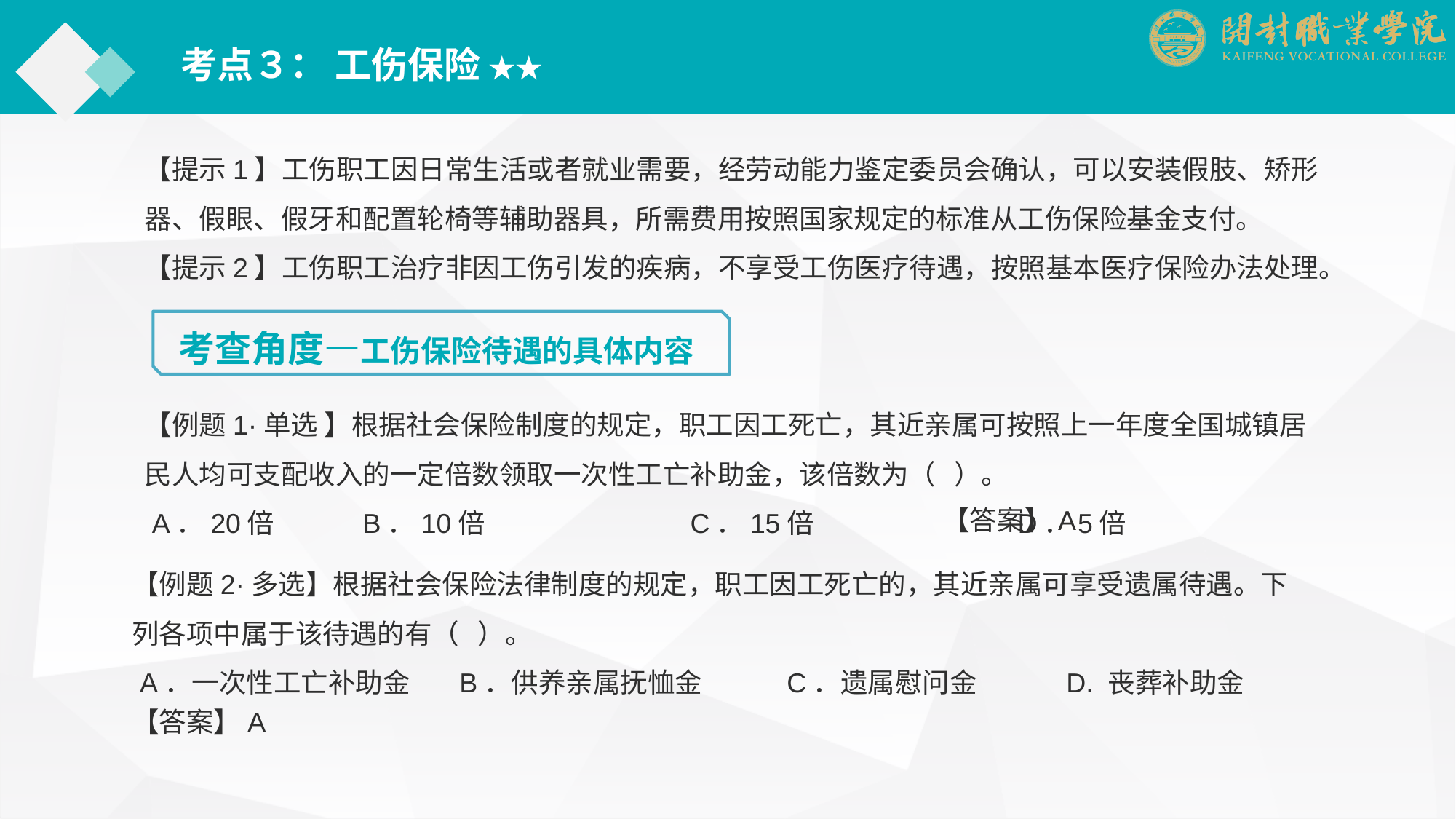

考点３： 工伤保险 ★★
【提示1】工伤职工因日常生活或者就业需要，经劳动能力鉴定委员会确认，可以安装假肢、矫形器、假眼、假牙和配置轮椅等辅助器具，所需费用按照国家规定的标准从工伤保险基金支付。
【提示2】工伤职工治疗非因工伤引发的疾病，不享受工伤医疗待遇，按照基本医疗保险办法处理。

考查角度—工伤保险待遇的具体内容
【例题1·单选 】根据社会保险制度的规定，职工因工死亡，其近亲属可按照上一年度全国城镇居民人均可支配收入的一定倍数领取一次性工亡补助金，该倍数为（   ）。
 A．20倍	B．10倍		C．15倍		D．5倍
【答案】A
【例题2·多选】根据社会保险法律制度的规定，职工因工死亡的，其近亲属可享受遗属待遇。下列各项中属于该待遇的有（   ）。
 A．一次性工亡补助金	B．供养亲属抚恤金	C．遗属慰问金	　　D. 丧葬补助金
【答案】A